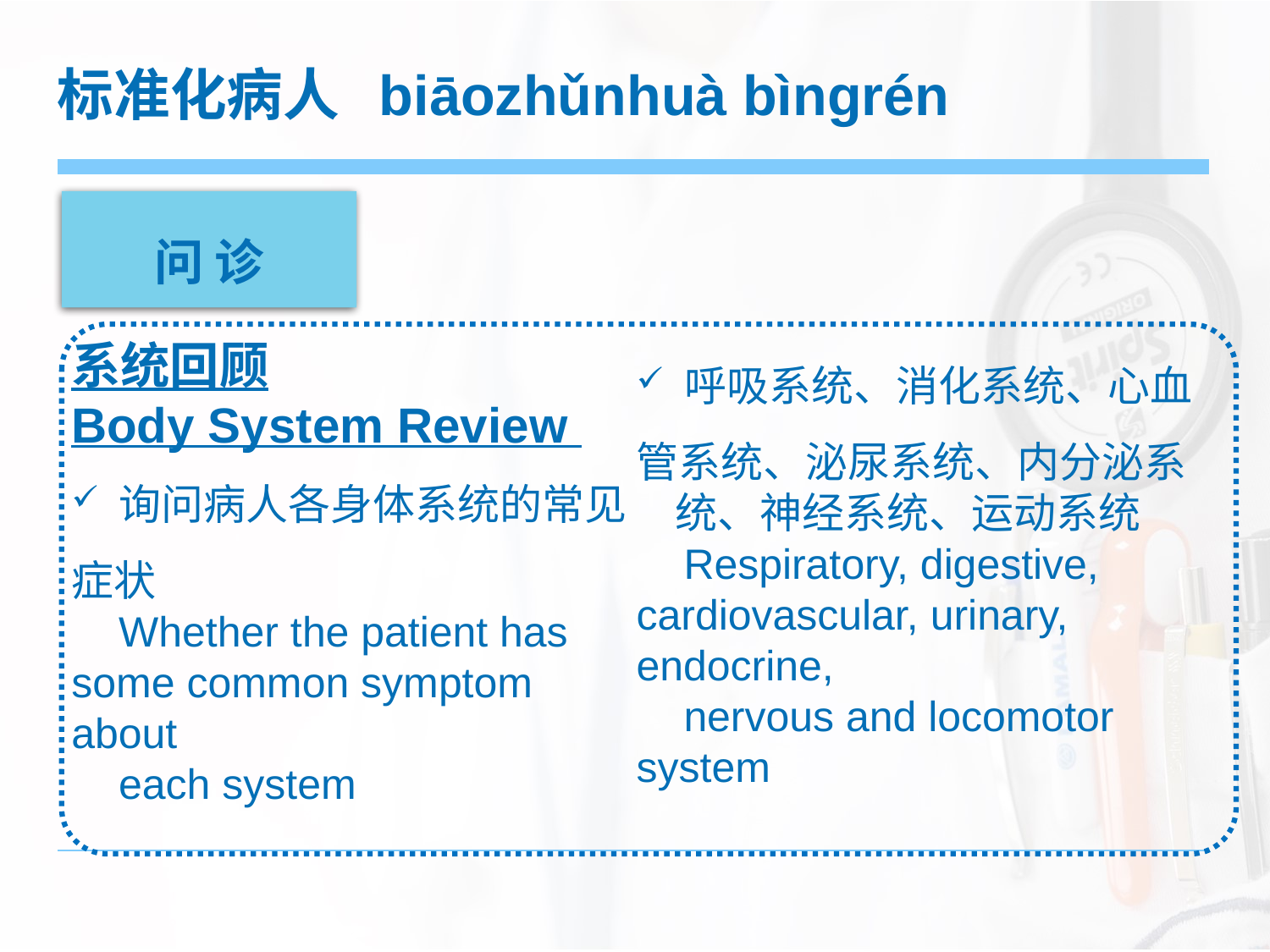

标准化病人  biāozhǔnhuà bìngrén
问 诊
系统回顾
Body System Review
 询问病人各身体系统的常见症状
    Whether the patient has some common symptom about
    each system
 呼吸系统、消化系统、心血管系统、泌尿系统、内分泌系
   统、神经系统、运动系统
    Respiratory, digestive, cardiovascular, urinary, endocrine,
    nervous and locomotor system